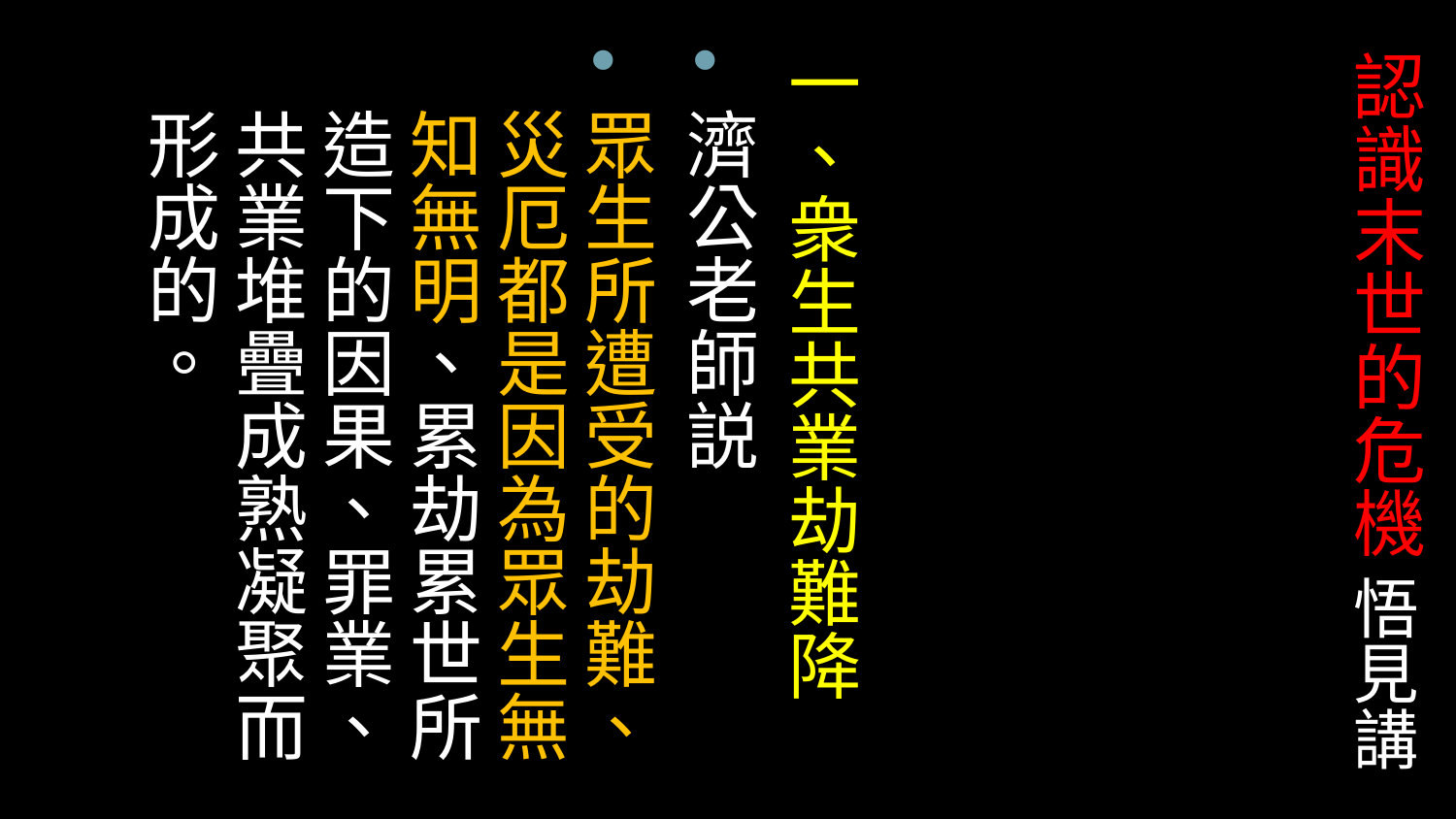

一、衆生共業劫難降
濟公老師説
眾生所遭受的劫難、災厄都是因為眾生無知無明、累劫累世所造下的因果、罪業、共業堆疊成熟凝聚而形成的。

# 認識末世的危機 悟見講